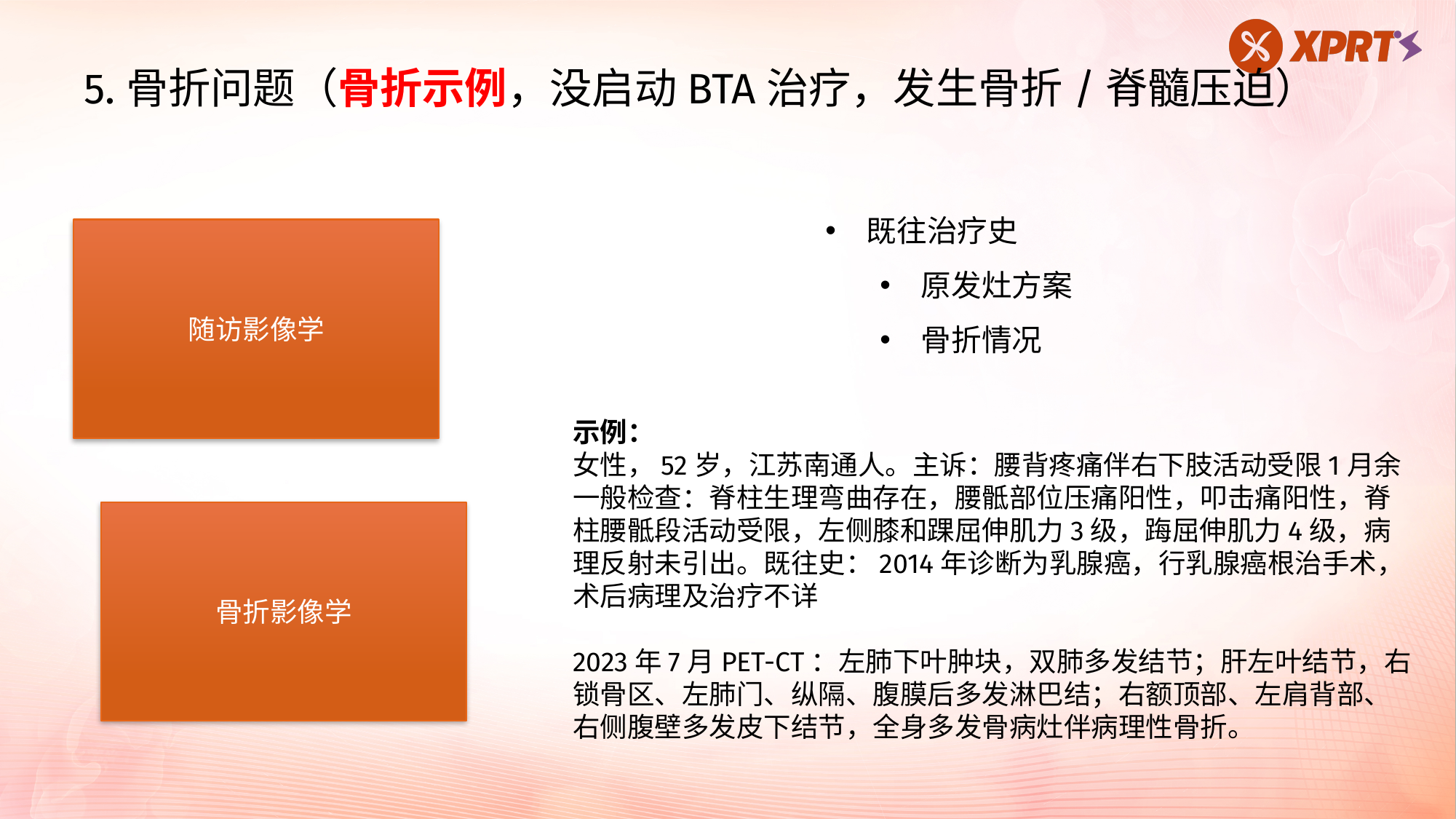

5.骨折问题（骨折示例，没启动BTA治疗，发生骨折/脊髓压迫）
既往治疗史
原发灶方案
骨折情况
随访影像学
示例：
女性，52岁，江苏南通人。主诉：腰背疼痛伴右下肢活动受限1月余一般检查：脊柱生理弯曲存在，腰骶部位压痛阳性，叩击痛阳性，脊柱腰骶段活动受限，左侧膝和踝屈伸肌力3级，踇屈伸肌力4级，病理反射未引出。既往史：2014年诊断为乳腺癌，行乳腺癌根治手术，术后病理及治疗不详

2023年7月PET-CT：左肺下叶肿块，双肺多发结节；肝左叶结节，右锁骨区、左肺门、纵隔、腹膜后多发淋巴结；右额顶部、左肩背部、右侧腹壁多发皮下结节，全身多发骨病灶伴病理性骨折。
骨折影像学